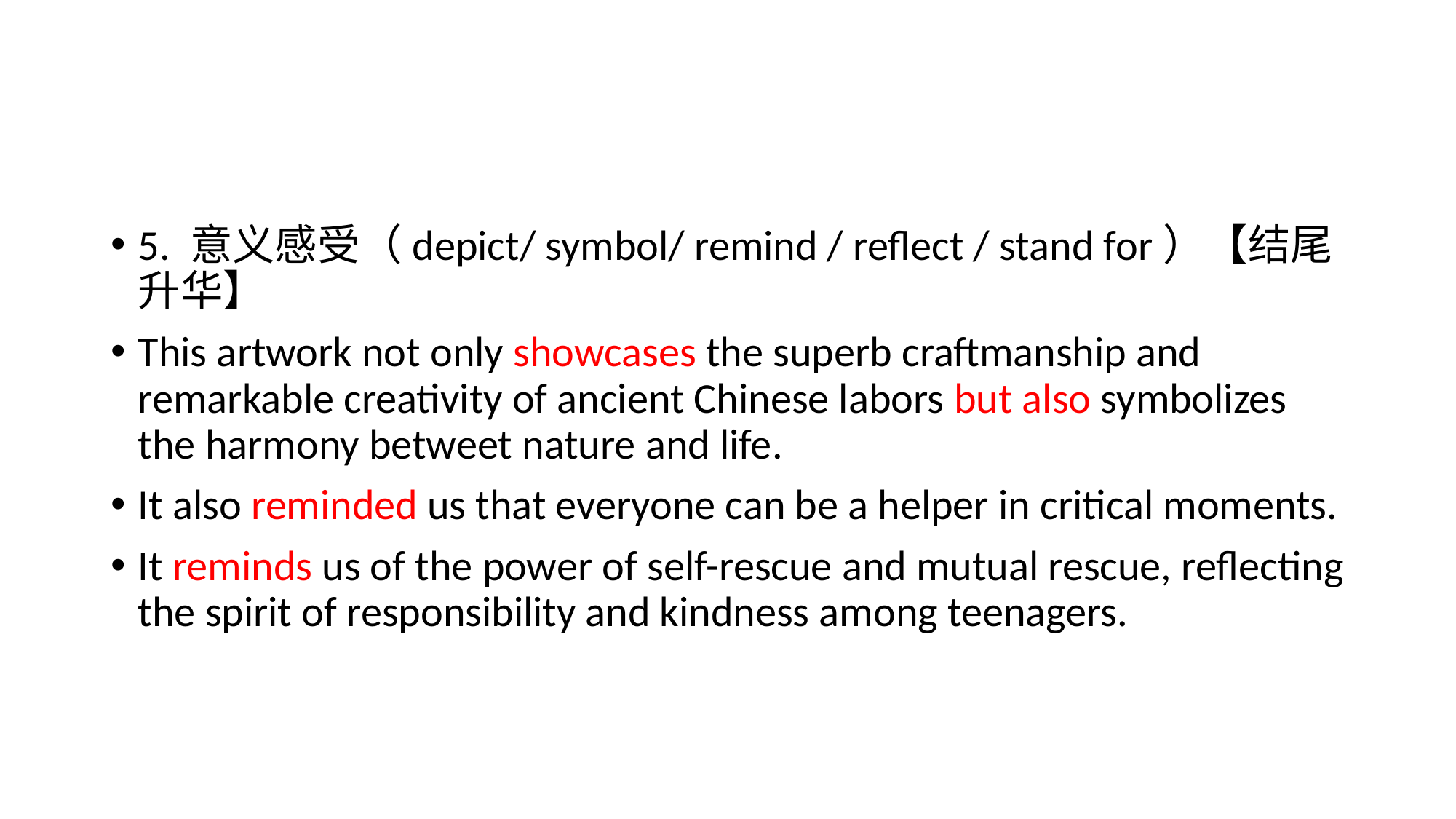

#
5. 意义感受（depict/ symbol/ remind / reflect / stand for）【结尾升华】
This artwork not only showcases the superb craftmanship and remarkable creativity of ancient Chinese labors but also symbolizes the harmony betweet nature and life.
It also reminded us that everyone can be a helper in critical moments.
It reminds us of the power of self-rescue and mutual rescue, reflecting the spirit of responsibility and kindness among teenagers.